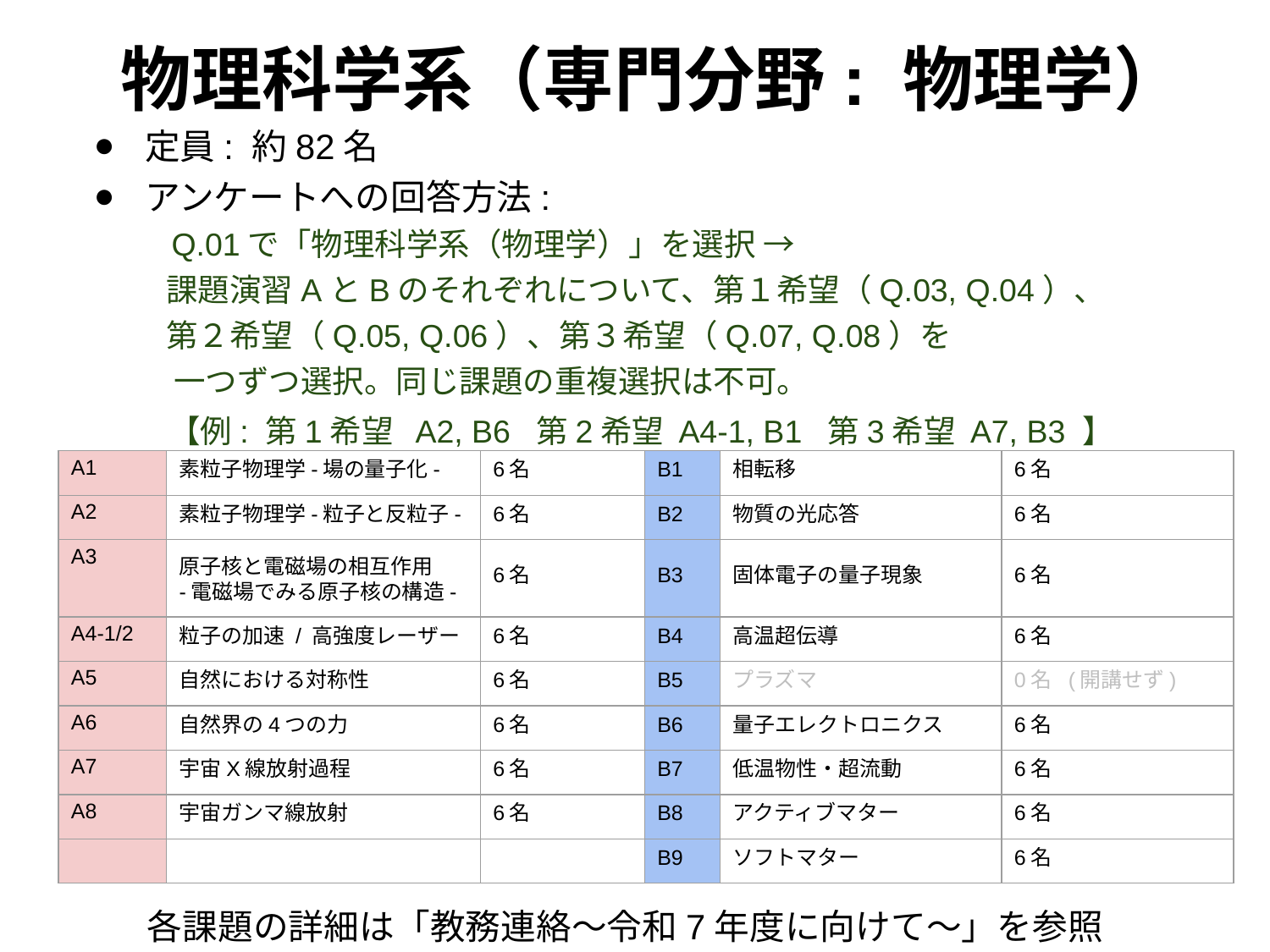

物理科学系（専門分野: 物理学）
定員: 約82名
アンケートへの回答方法:
   Q.01で「物理科学系（物理学）」を選択 →
   課題演習AとBのそれぞれについて、第１希望（Q.03, Q.04）、
   第２希望（Q.05, Q.06）、第３希望（Q.07, Q.08）を
   一つずつ選択。同じ課題の重複選択は不可。
  【例: 第1希望  A2, B6  第2希望 A4-1, B1  第3希望 A7, B3 】
| A1 | 素粒子物理学-場の量子化- | 6名 | B1 | 相転移 | 6名 |
| --- | --- | --- | --- | --- | --- |
| A2 | 素粒子物理学-粒子と反粒子- | 6名 | B2 | 物質の光応答 | 6名 |
| A3 | 原子核と電磁場の相互作用 -電磁場でみる原子核の構造- | 6名 | B3 | 固体電子の量子現象 | 6名 |
| A4-1/2 | 粒子の加速 / 高強度レーザー | 6名 | B4 | 高温超伝導 | 6名 |
| A5 | 自然における対称性 | 6名 | B5 | プラズマ | 0名 (開講せず) |
| A6 | 自然界の4つの力 | 6名 | B6 | 量子エレクトロニクス | 6名 |
| A7 | 宇宙X線放射過程 | 6名 | B7 | 低温物性・超流動 | 6名 |
| A8 | 宇宙ガンマ線放射 | 6名 | B8 | アクティブマター | 6名 |
|  |  |  | B9 | ソフトマター | 6名 |
各課題の詳細は「教務連絡～令和7年度に向けて～」を参照